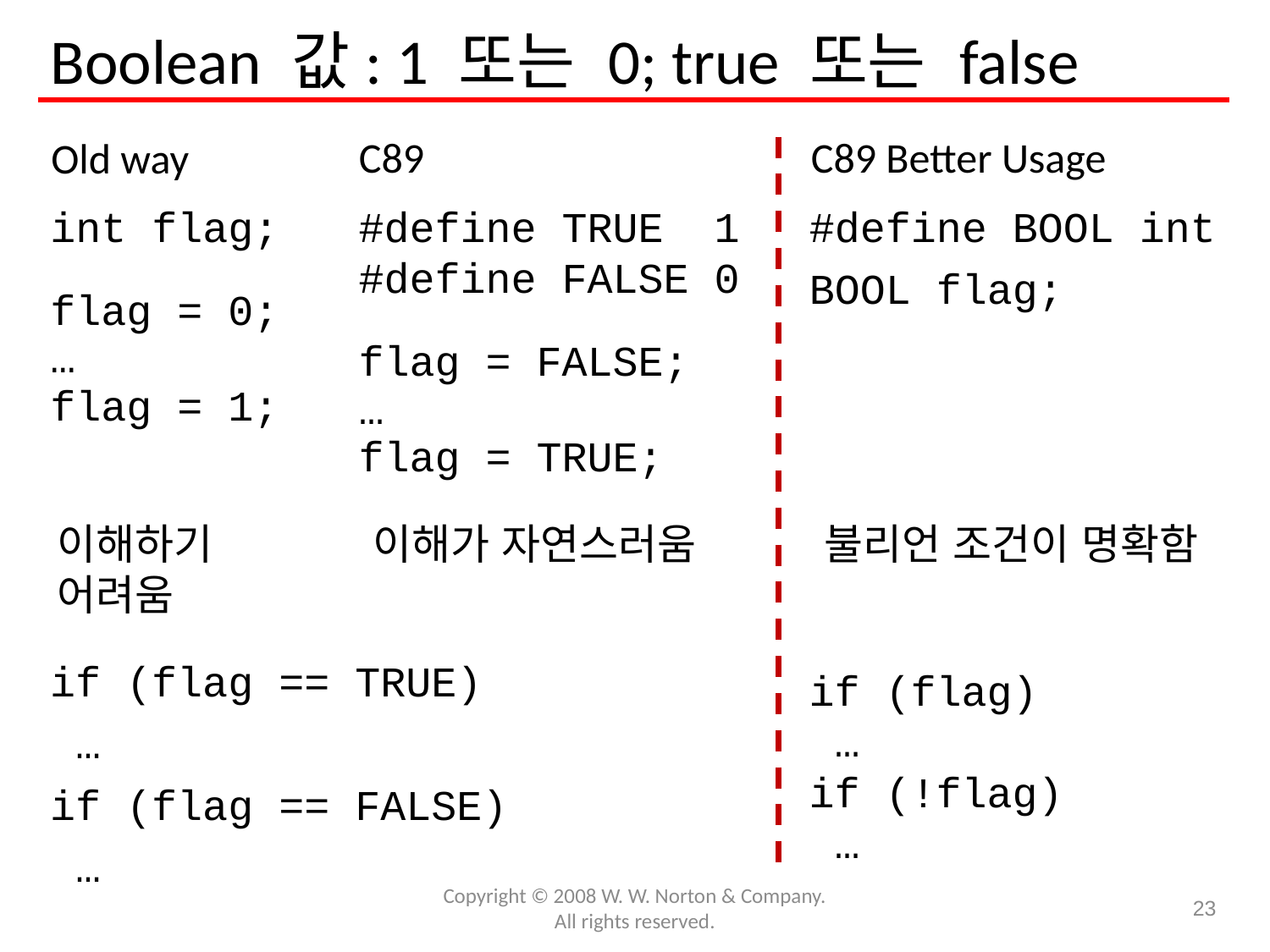

# Boolean 값: 1 또는 0; true 또는 false
C89 Better Usage
C89
Old way
#define BOOL int
BOOL flag;

int flag;

flag = 0;
…
flag = 1;
#define TRUE  1
#define FALSE 0

flag = FALSE;
…
flag = TRUE;
불리언 조건이 명확함
이해가 자연스러움
이해하기
어려움
if (flag == TRUE)
 …
if (flag == FALSE)
 …
if (flag)
 …
if (!flag)
 …
Copyright © 2008 W. W. Norton & Company.
All rights reserved.
23